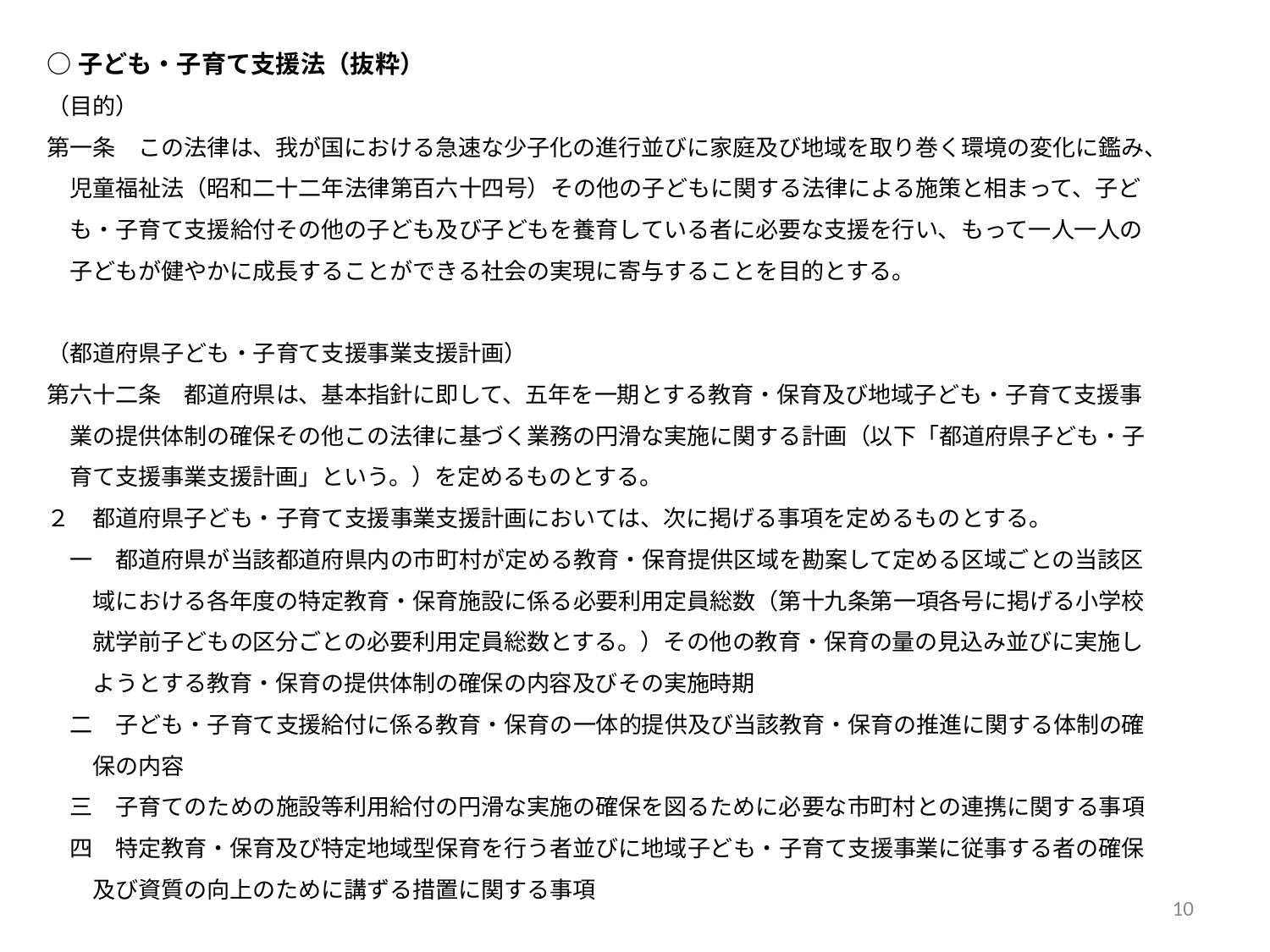

○子ども・子育て支援法（抜粋）
（目的）
第一条　この法律は、我が国における急速な少子化の進行並びに家庭及び地域を取り巻く環境の変化に鑑み、
　児童福祉法（昭和二十二年法律第百六十四号）その他の子どもに関する法律による施策と相まって、子ど
　も・子育て支援給付その他の子ども及び子どもを養育している者に必要な支援を行い、もって一人一人の
　子どもが健やかに成長することができる社会の実現に寄与することを目的とする。

（都道府県子ども・子育て支援事業支援計画）
第六十二条　都道府県は、基本指針に即して、五年を一期とする教育・保育及び地域子ども・子育て支援事
　業の提供体制の確保その他この法律に基づく業務の円滑な実施に関する計画（以下「都道府県子ども・子
　育て支援事業支援計画」という。）を定めるものとする。
２　都道府県子ども・子育て支援事業支援計画においては、次に掲げる事項を定めるものとする。
　一　都道府県が当該都道府県内の市町村が定める教育・保育提供区域を勘案して定める区域ごとの当該区
　　域における各年度の特定教育・保育施設に係る必要利用定員総数（第十九条第一項各号に掲げる小学校
　　就学前子どもの区分ごとの必要利用定員総数とする。）その他の教育・保育の量の見込み並びに実施し
　　ようとする教育・保育の提供体制の確保の内容及びその実施時期
　二　子ども・子育て支援給付に係る教育・保育の一体的提供及び当該教育・保育の推進に関する体制の確
　　保の内容
　三　子育てのための施設等利用給付の円滑な実施の確保を図るために必要な市町村との連携に関する事項
　四　特定教育・保育及び特定地域型保育を行う者並びに地域子ども・子育て支援事業に従事する者の確保
　　及び資質の向上のために講ずる措置に関する事項

10